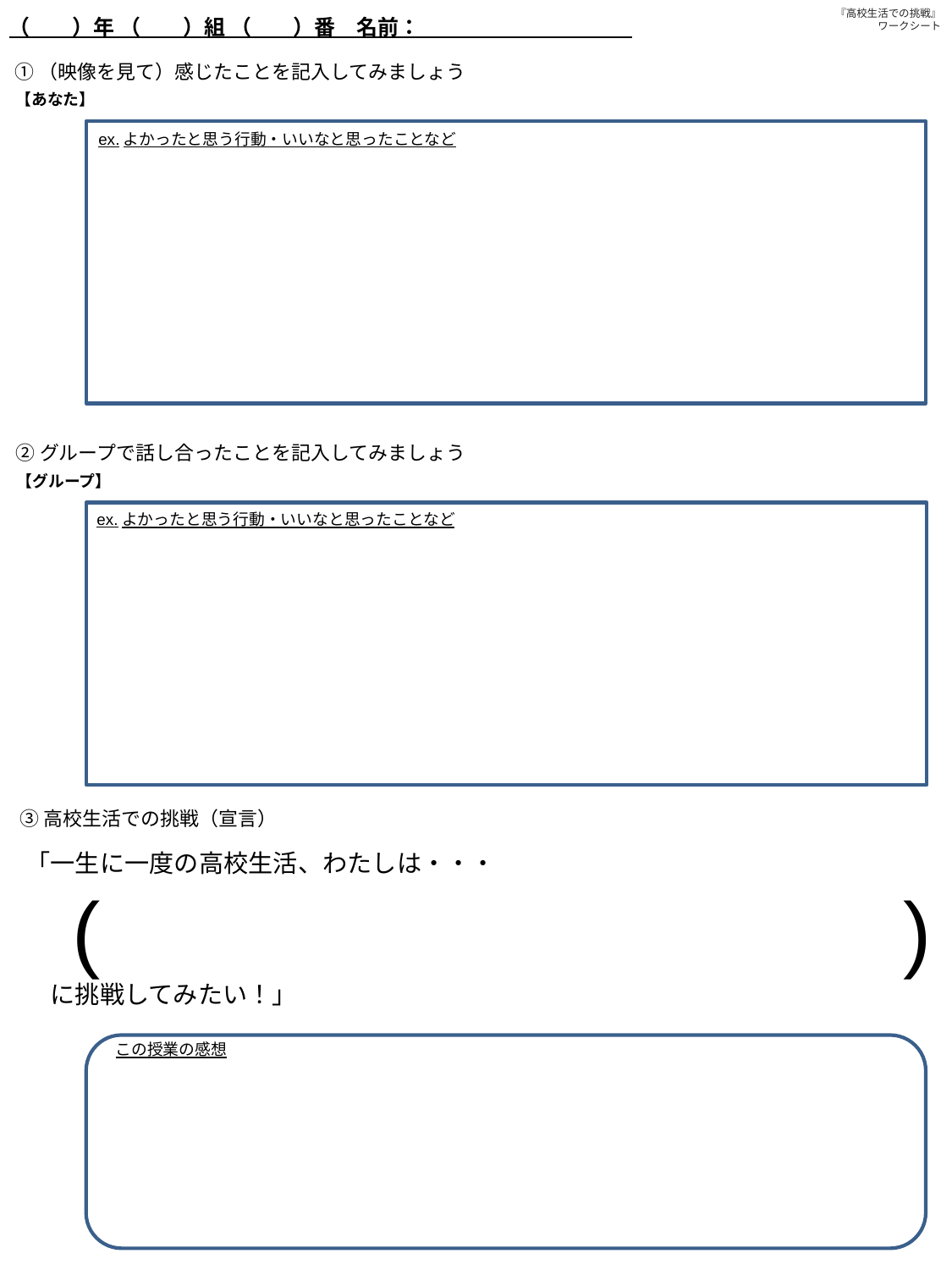

『高校生活での挑戦』
ワークシート
（　　）年 （　　）組 （　　）番　名前：　　　　　　　　　　.
①（映像を見て）感じたことを記入してみましょう
【あなた】

ex.よかったと思う行動・いいなと思ったことなど
②グループで話し合ったことを記入してみましょう
【グループ】

ex.よかったと思う行動・いいなと思ったことなど
③高校生活での挑戦（宣言）
「一生に一度の高校生活、わたしは・・・
  (　　　　　　　　　)
　に挑戦してみたい！」

この授業の感想